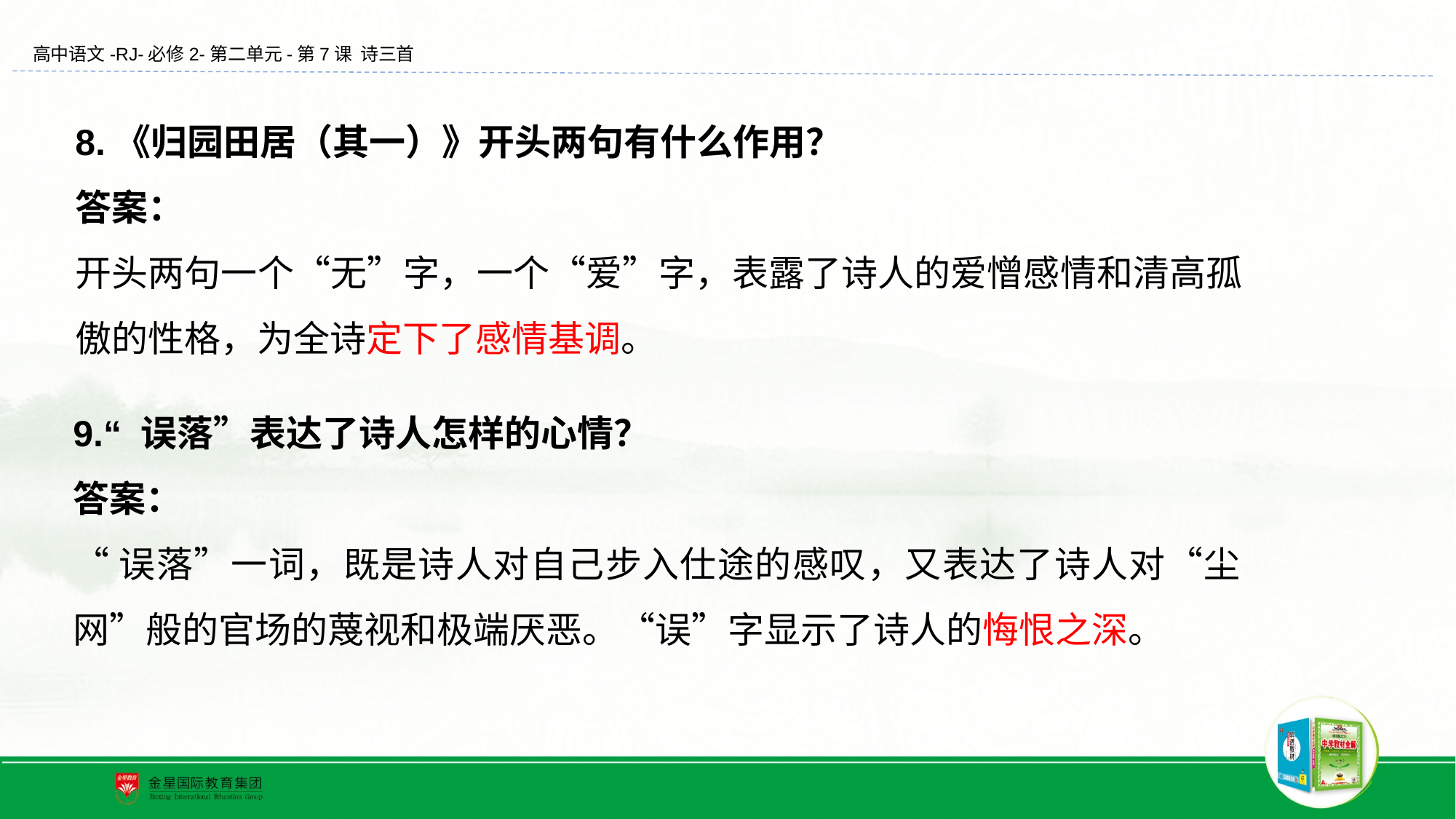

8.《归园田居（其一）》开头两句有什么作用？
答案：
开头两句一个“无”字，一个“爱”字，表露了诗人的爱憎感情和清高孤傲的性格，为全诗定下了感情基调。
9.“ 误落”表达了诗人怎样的心情？
答案：
“误落”一词，既是诗人对自己步入仕途的感叹，又表达了诗人对“尘网”般的官场的蔑视和极端厌恶。“误”字显示了诗人的悔恨之深。